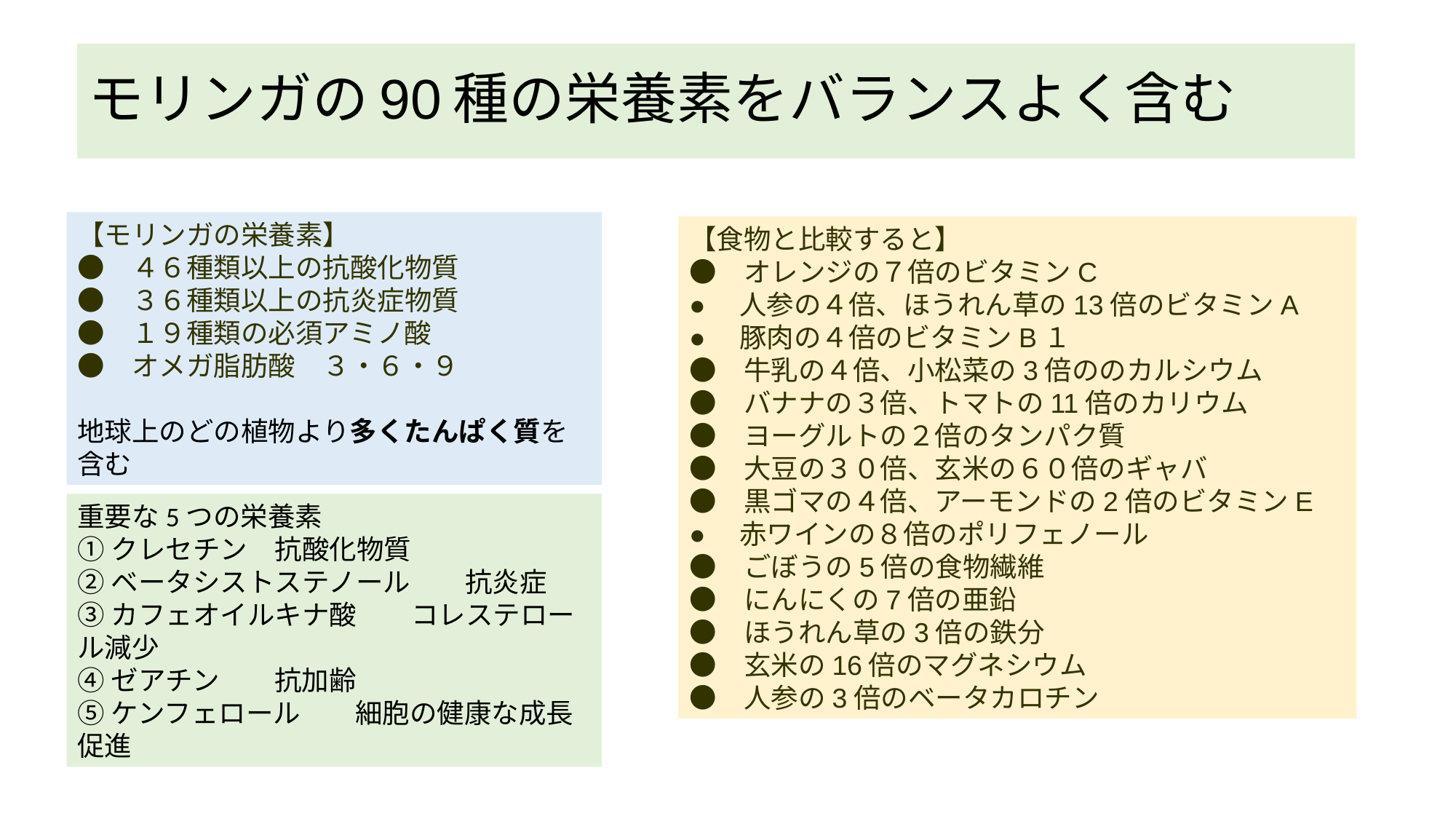

# モリンガの90種の栄養素をバランスよく含む
【モリンガの栄養素】
●　４６種類以上の抗酸化物質
●　３６種類以上の抗炎症物質
●　１９種類の必須アミノ酸
●　オメガ脂肪酸　３・６・９
地球上のどの植物より多くたんぱく質を含む
【食物と比較すると】
●　オレンジの７倍のビタミンC
●　人参の４倍、ほうれん草の13倍のビタミンA
●　豚肉の４倍のビタミンB１
●　牛乳の４倍、小松菜の3倍ののカルシウム
●　バナナの３倍、トマトの11倍のカリウム
●　ヨーグルトの２倍のタンパク質
●　大豆の３０倍、玄米の６０倍のギャバ
●　黒ゴマの４倍、アーモンドの2倍のビタミンE
●　赤ワインの８倍のポリフェノール
●　ごぼうの5倍の食物繊維
●　にんにくの7倍の亜鉛
●　ほうれん草の3倍の鉄分
●　玄米の16倍のマグネシウム
●　人参の3倍のベータカロチン
重要な5つの栄養素
①クレセチン　抗酸化物質
②ベータシストステノール　　抗炎症
③カフェオイルキナ酸　　コレステロール減少
④ゼアチン　　抗加齢
⑤ケンフェロール　　細胞の健康な成長促進